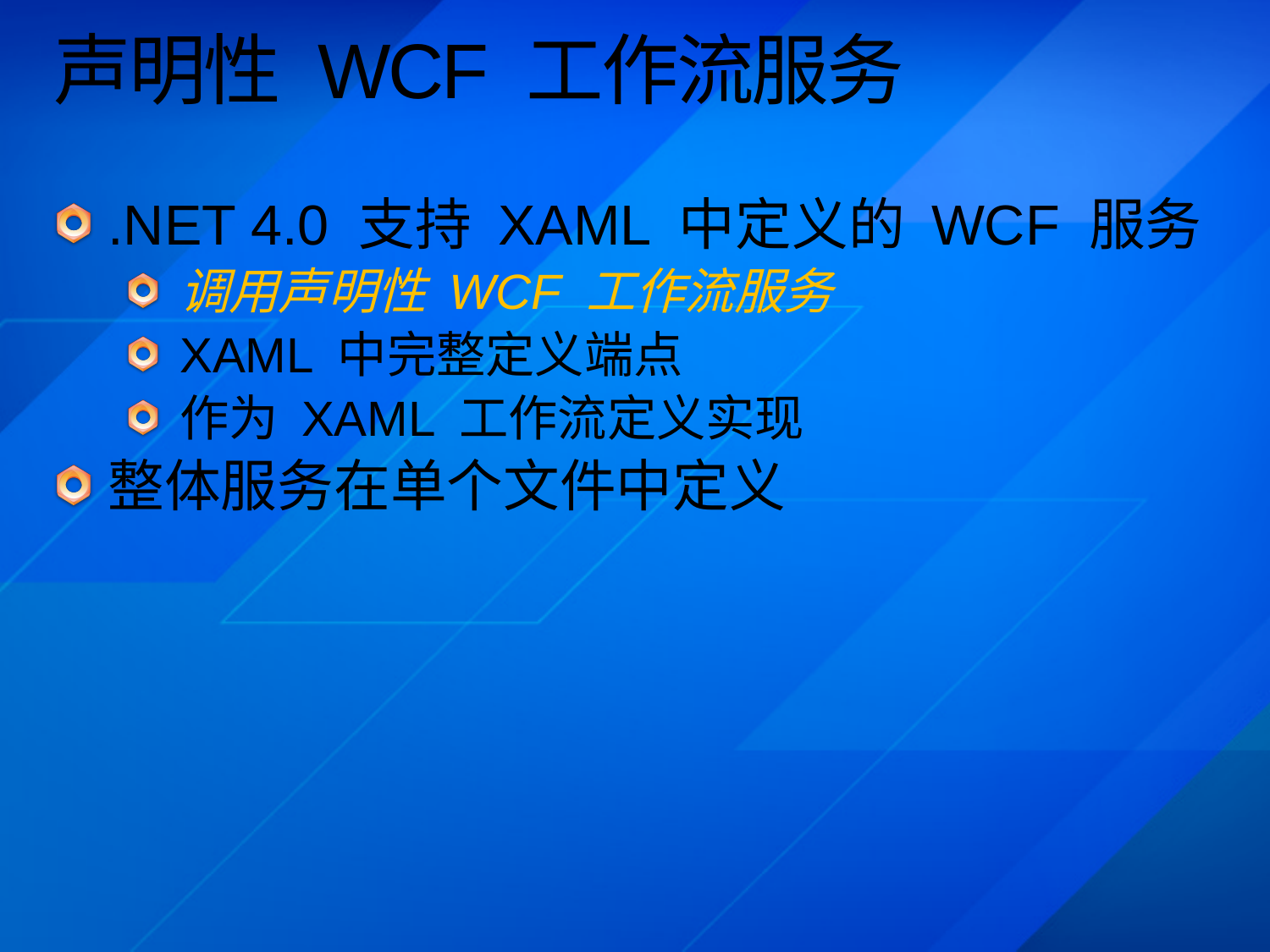

# 声明性 WCF 工作流服务
.NET 4.0 支持 XAML 中定义的 WCF 服务
调用声明性 WCF 工作流服务
XAML 中完整定义端点
作为 XAML 工作流定义实现
整体服务在单个文件中定义